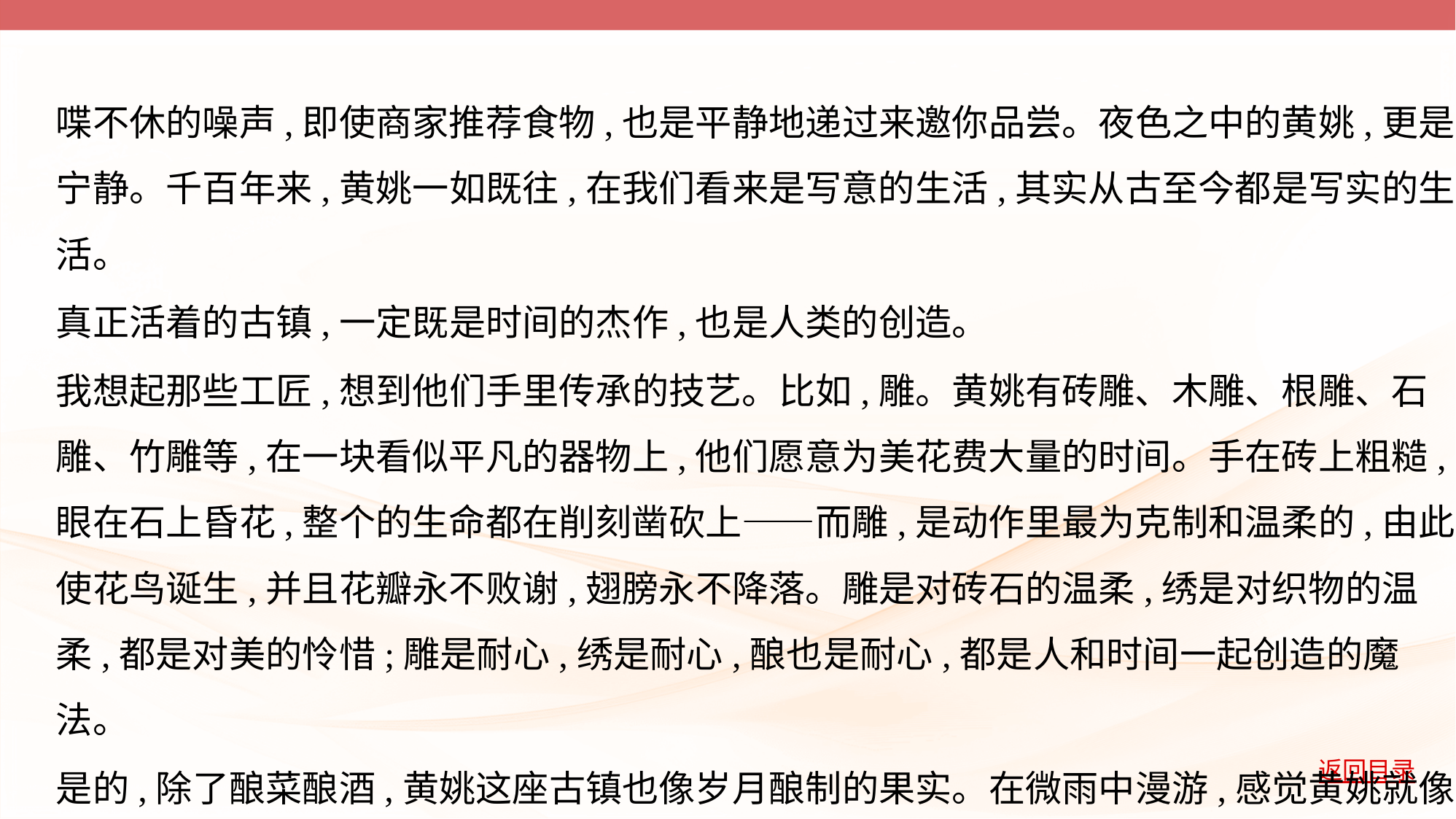

喋不休的噪声,即使商家推荐食物,也是平静地递过来邀你品尝。夜色之中的黄姚,更是
宁静。千百年来,黄姚一如既往,在我们看来是写意的生活,其实从古至今都是写实的生
活。
真正活着的古镇,一定既是时间的杰作,也是人类的创造。
我想起那些工匠,想到他们手里传承的技艺。比如,雕。黄姚有砖雕、木雕、根雕、石
雕、竹雕等,在一块看似平凡的器物上,他们愿意为美花费大量的时间。手在砖上粗糙,
眼在石上昏花,整个的生命都在削刻凿砍上——而雕,是动作里最为克制和温柔的,由此
使花鸟诞生,并且花瓣永不败谢,翅膀永不降落。雕是对砖石的温柔,绣是对织物的温
柔,都是对美的怜惜;雕是耐心,绣是耐心,酿也是耐心,都是人和时间一起创造的魔法。
是的,除了酿菜酿酒,黄姚这座古镇也像岁月酿制的果实。在微雨中漫游,感觉黄姚就像